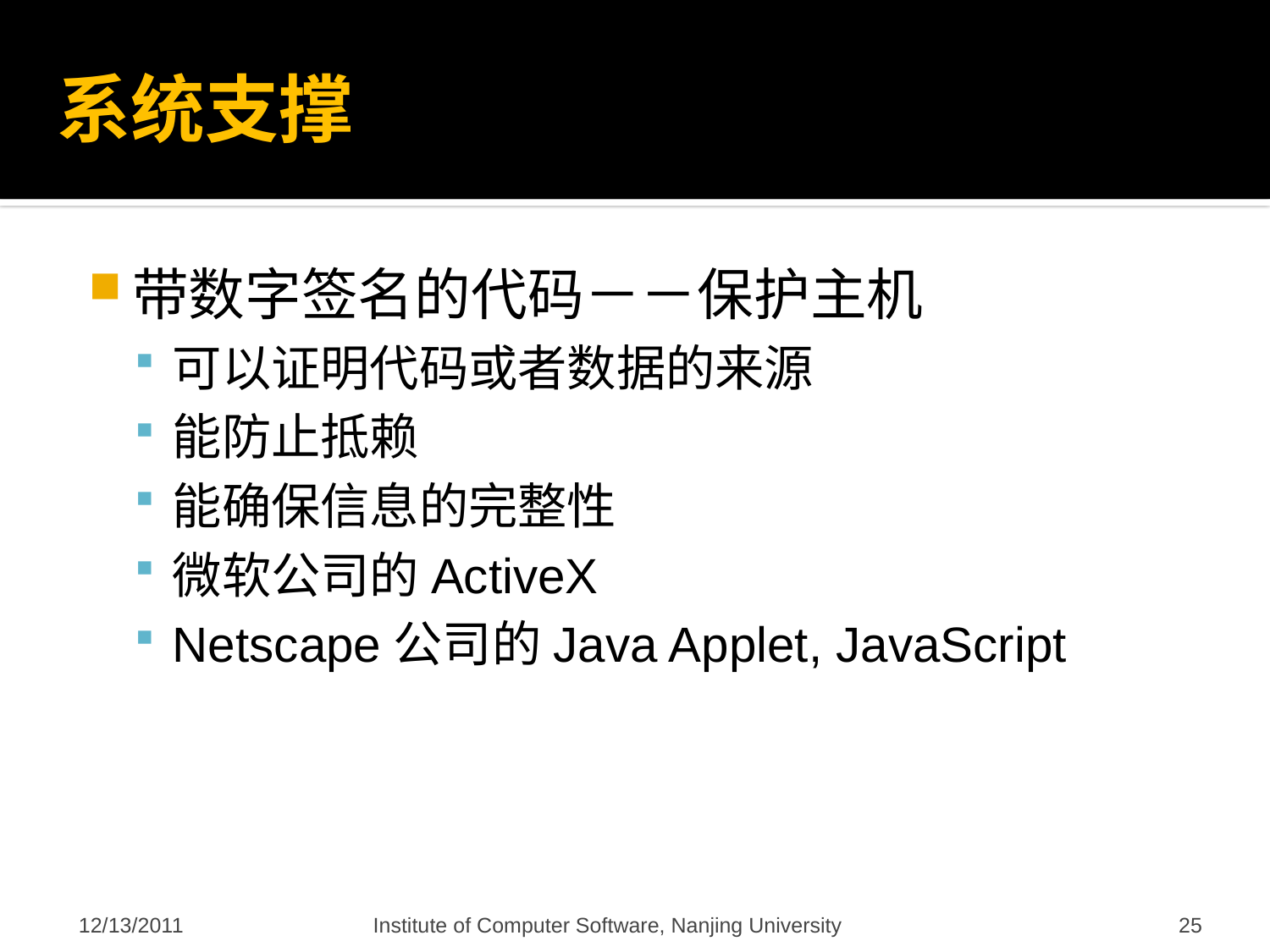

# 系统支撑
带数字签名的代码－－保护主机
可以证明代码或者数据的来源
能防止抵赖
能确保信息的完整性
微软公司的ActiveX
Netscape公司的Java Applet, JavaScript
25
12/13/2011
Institute of Computer Software, Nanjing University
25